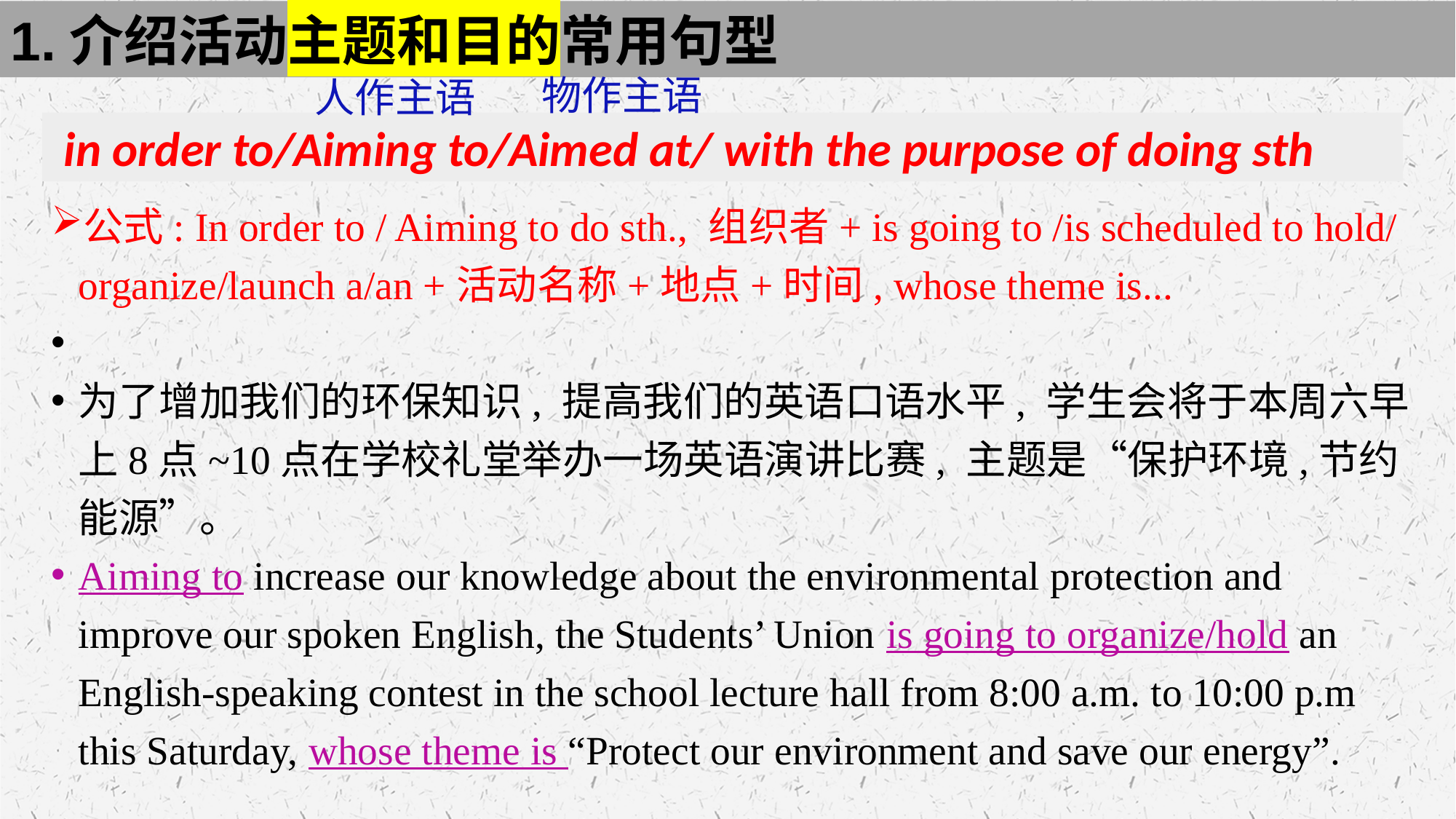

1.介绍活动主题和目的常用句型
物作主语
人作主语
 in order to/Aiming to/Aimed at/ with the purpose of doing sth
公式: In order to / Aiming to do sth., 组织者+ is going to /is scheduled to hold/ organize/launch a/an +活动名称+地点+时间, whose theme is...

为了增加我们的环保知识, 提高我们的英语口语水平, 学生会将于本周六早上8点~10点在学校礼堂举办一场英语演讲比赛, 主题是“保护环境,节约能源”。
Aiming to increase our knowledge about the environmental protection and improve our spoken English, the Students’ Union is going to organize/hold an English-speaking contest in the school lecture hall from 8:00 a.m. to 10:00 p.m this Saturday, whose theme is “Protect our environment and save our energy”.